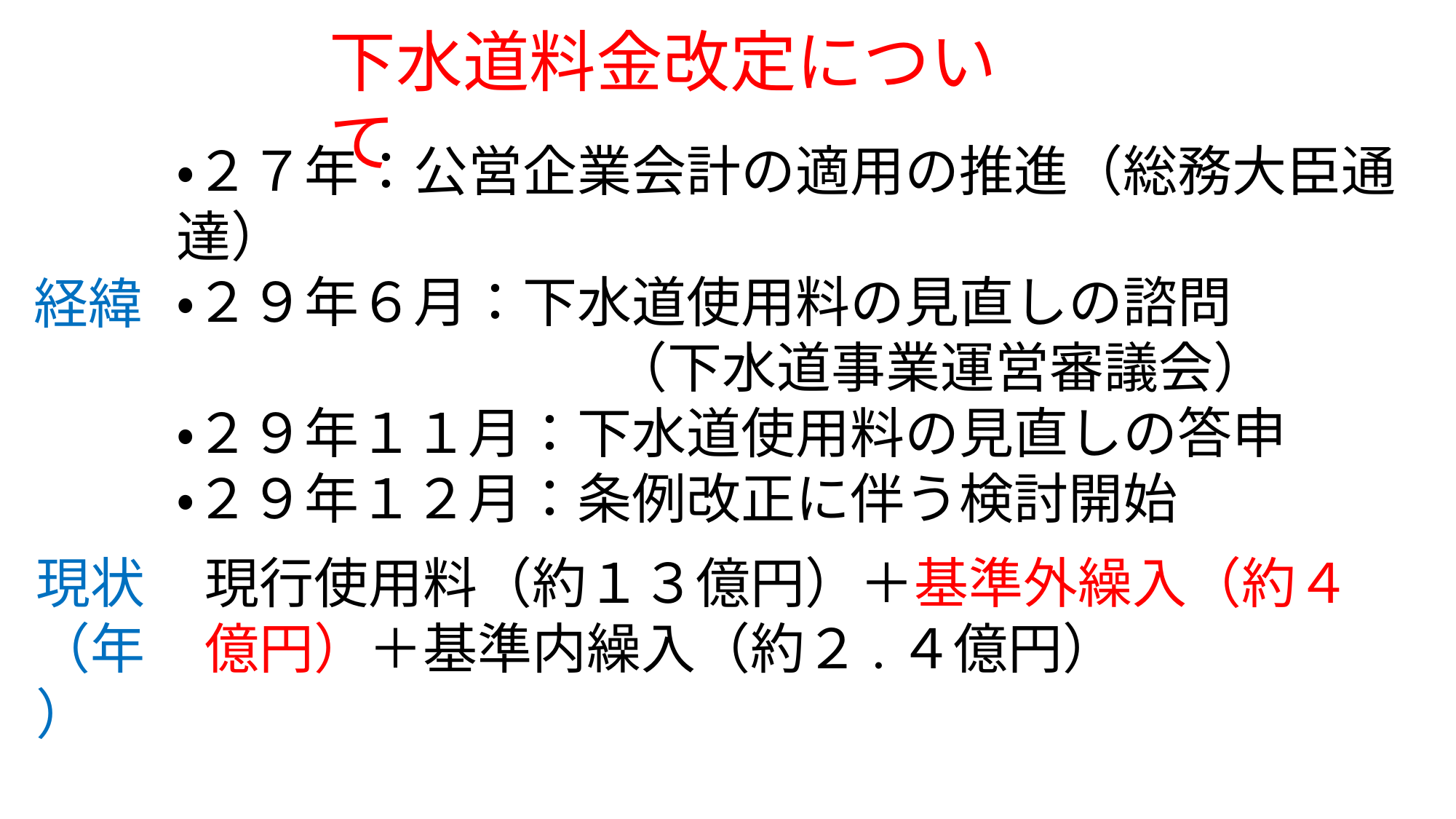

下水道料金改定について
・２７年：公営企業会計の適用の推進（総務大臣通達）
・２９年６月：下水道使用料の見直しの諮問
　　　　　　　　（下水道事業運営審議会）
・２９年１１月：下水道使用料の見直しの答申
・２９年１２月：条例改正に伴う検討開始
経緯
現状（年）
現行使用料（約１３億円）＋基準外繰入（約４億円）＋基準内繰入（約２.４億円）